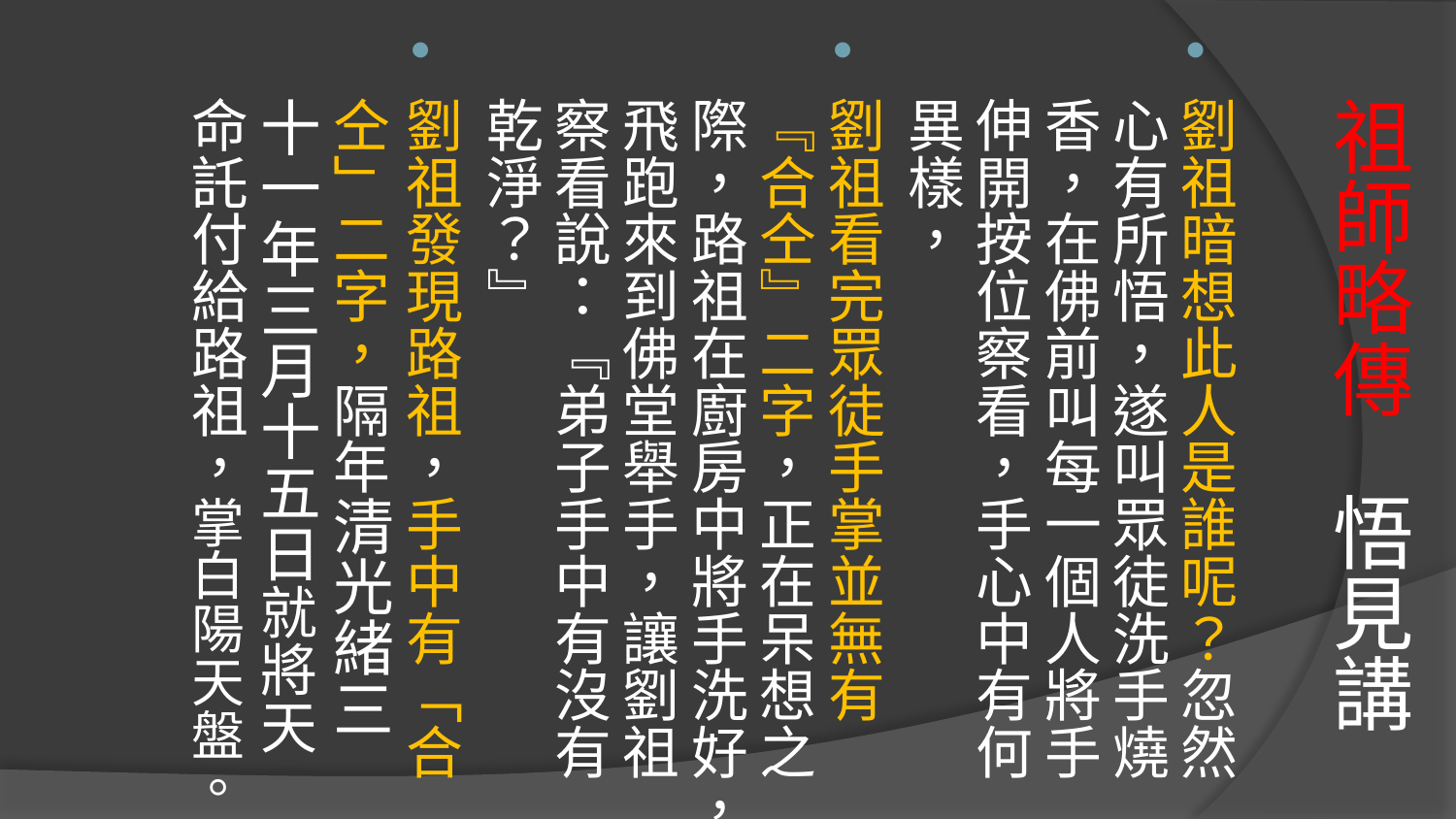

劉祖暗想此人是誰呢？忽然心有所悟，遂叫眾徒洗手燒香，在佛前叫每一個人將手伸開按位察看，手心中有何異樣，
劉祖看完眾徒手掌並無有『合仝』二字，正在呆想之際，路祖在廚房中將手洗好，飛跑來到佛堂舉手，讓劉祖察看說：『弟子手中有沒有乾淨？』
劉祖發現路祖，手中有「合仝」二字，隔年清光緒三十一年三月十五日就將天命託付給路祖，掌白陽天盤。

# 祖師略傳    悟見講